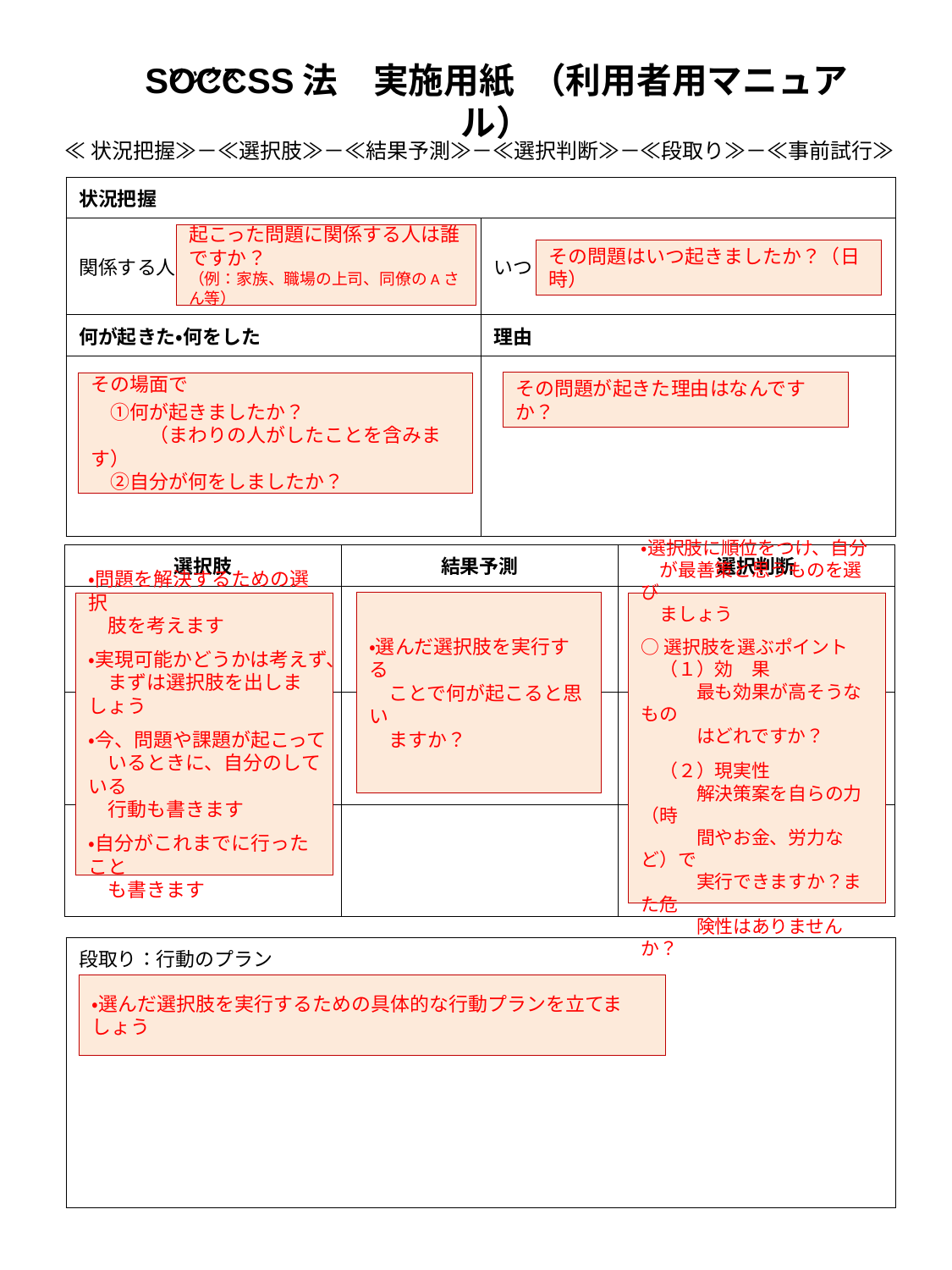

ソックス
SOCCSS法　実施用紙  （利用者用マニュアル）
≪状況把握≫－≪選択肢≫－≪結果予測≫－≪選択判断≫－≪段取り≫－≪事前試行≫
| 状況把握 |  |
| --- | --- |
| 関係する人 | いつ |
| 何が起きた・何をした | 理由 |
|  |  |
起こった問題に関係する人は誰ですか？
（例：家族、職場の上司、同僚のAさん等）
その問題はいつ起きましたか？（日時）
その問題が起きた理由はなんですか？
その場面で

　①何が起きましたか？
　　　（まわりの人がしたことを含みます）
　②自分が何をしましたか？
| 選択肢 | 結果予測 | 選択判断 |
| --- | --- | --- |
|  |  |  |
|  |  |  |
|  |  |  |
・問題を解決するための選択
　肢を考えます

・実現可能かどうかは考えず、
　まずは選択肢を出しましょう

・今、問題や課題が起こって
　いるときに、自分のしている
　行動も書きます

・自分がこれまでに行ったこと
　も書きます
・選んだ選択肢を実行する
　ことで何が起こると思い
　ますか？
・選択肢に順位をつけ、自分
　が最善策と思うものを選び
　ましょう

○選択肢を選ぶポイント
　（１）効　果
　　　最も効果が高そうなもの
　　　はどれですか？

　（２）現実性
　　　解決策案を自らの力（時
　　　間やお金、労力など）で
　　　実行できますか？また危
　　　険性はありませんか？
| 段取り：行動のプラン |
| --- |
・選んだ選択肢を実行するための具体的な行動プランを立てましょう